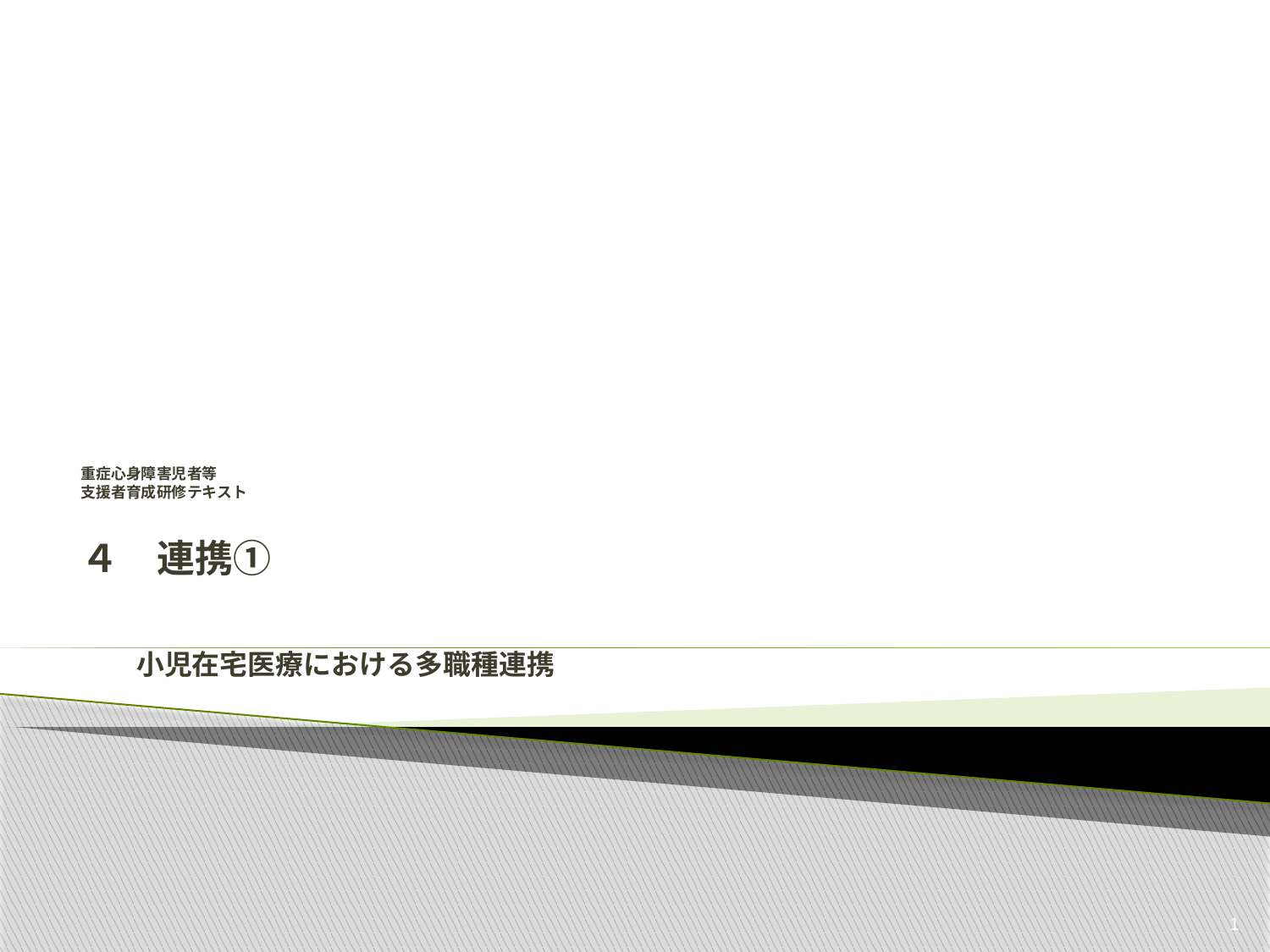

# 重症心身障害児者等 支援者育成研修テキスト ４　連携① 　 　　　　　　　　　　　　　　　　　　　　　　　　　　　　　　　　　　　 　　小児在宅医療における多職種連携
1